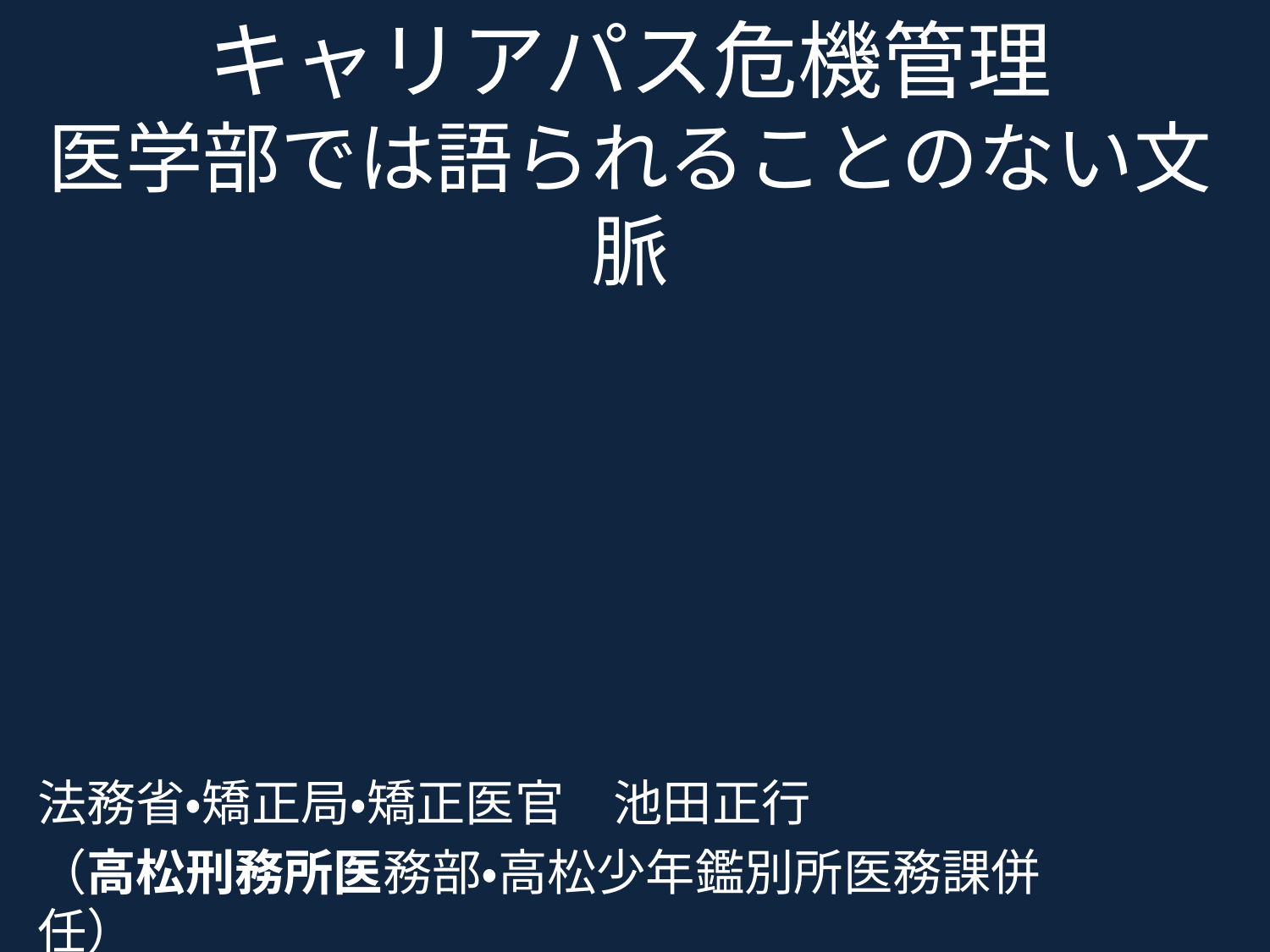

# キャリアパス危機管理 医学部では語られることのない文脈
法務省・矯正局・矯正医官　池田正行
（高松刑務所医務部・高松少年鑑別所医務課併任）